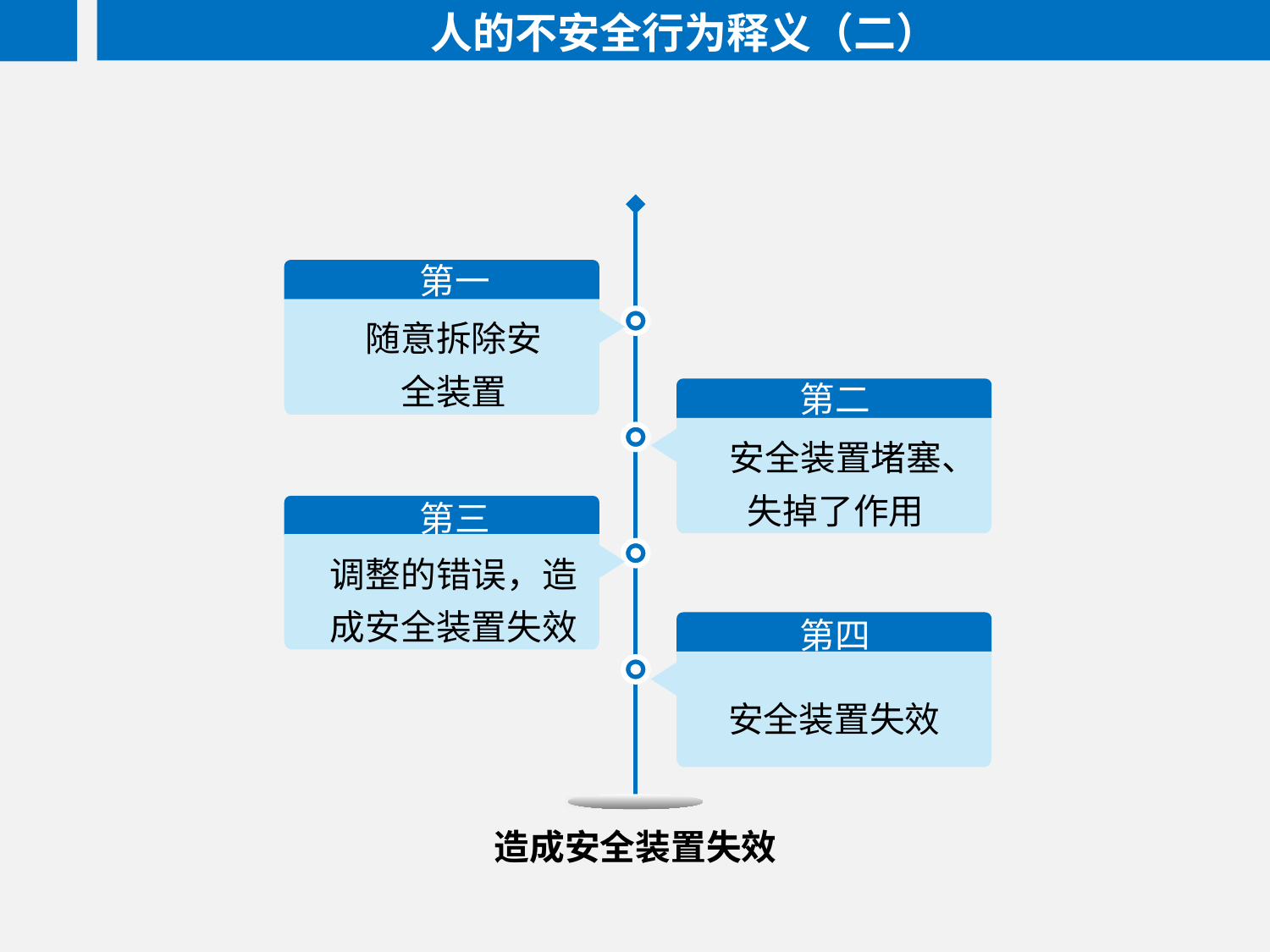

人的不安全行为释义（二）
第一

随意拆除安全装置

第二

安全装置堵塞、失掉了作用

第三

调整的错误，造成安全装置失效

第四

安全装置失效

造成安全装置失效